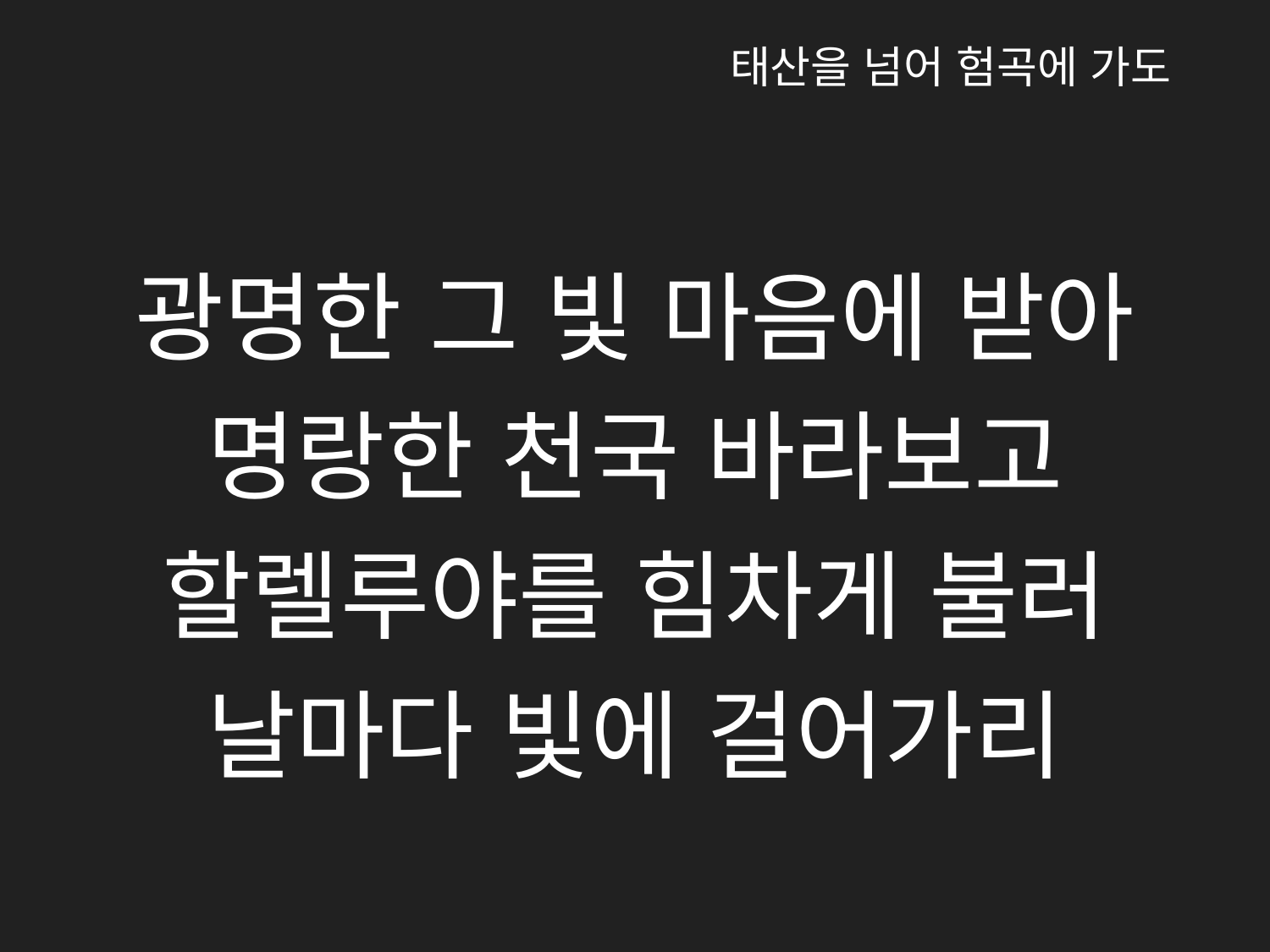

태산을 넘어 험곡에 가도
광명한 그 빛 마음에 받아
명랑한 천국 바라보고
할렐루야를 힘차게 불러
날마다 빛에 걸어가리